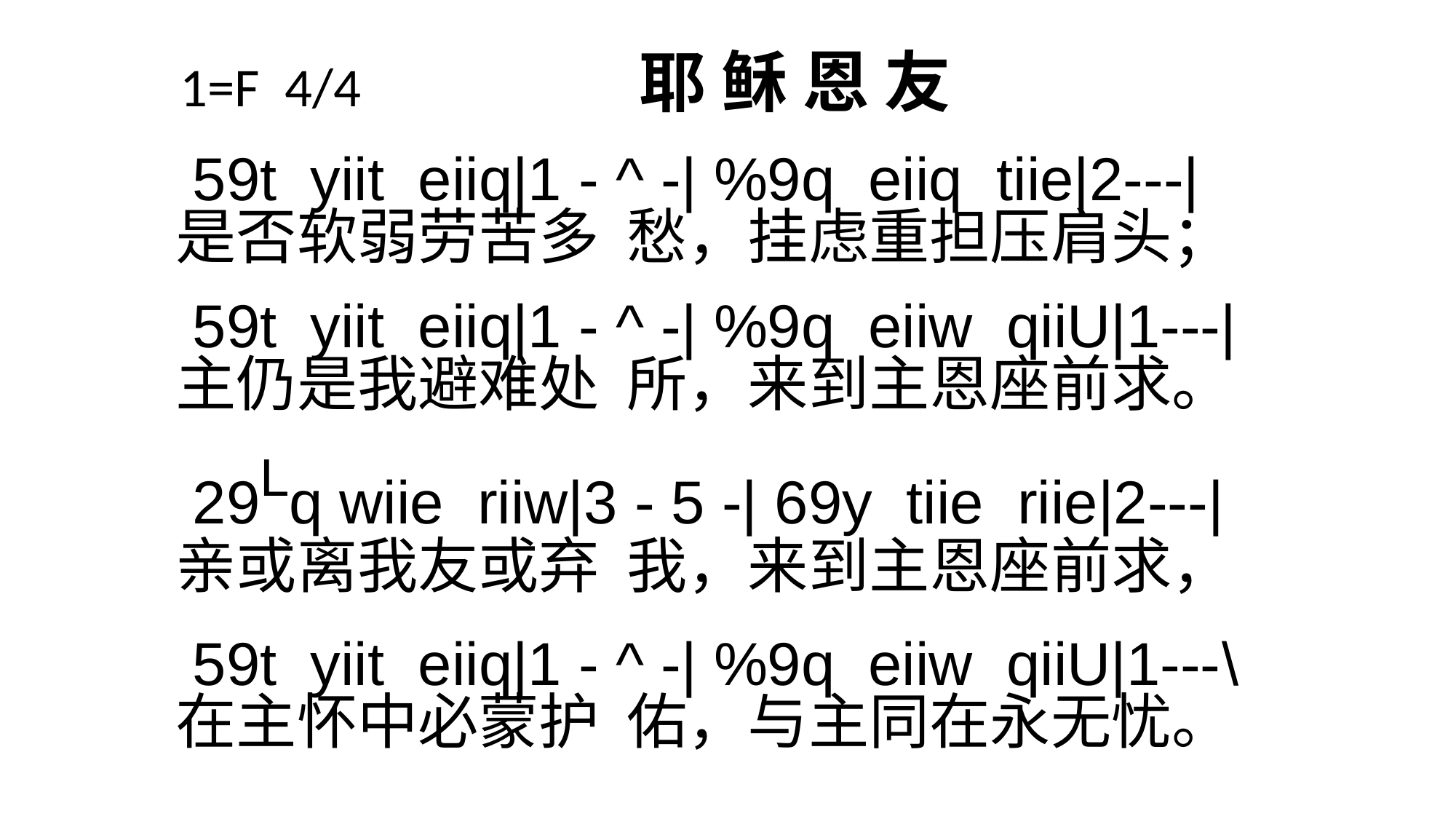

# 1=F  4/4                 耶 稣 恩 友
 59t  yiit  eiiq|1 - ^ -| %9q  eiiq  tiie|2---|
是否软弱劳苦多  愁，挂虑重担压肩头；
 59t  yiit  eiiq|1 - ^ -| %9q  eiiw  qiiU|1---|
主仍是我避难处  所，来到主恩座前求。
29Lq wiie  riiw|3 - 5 -| 69y  tiie  riie|2---|
亲或离我友或弃  我，来到主恩座前求，
 59t  yiit  eiiq|1 - ^ -| %9q  eiiw  qiiU|1---\
在主怀中必蒙护  佑，与主同在永无忧。
3-3